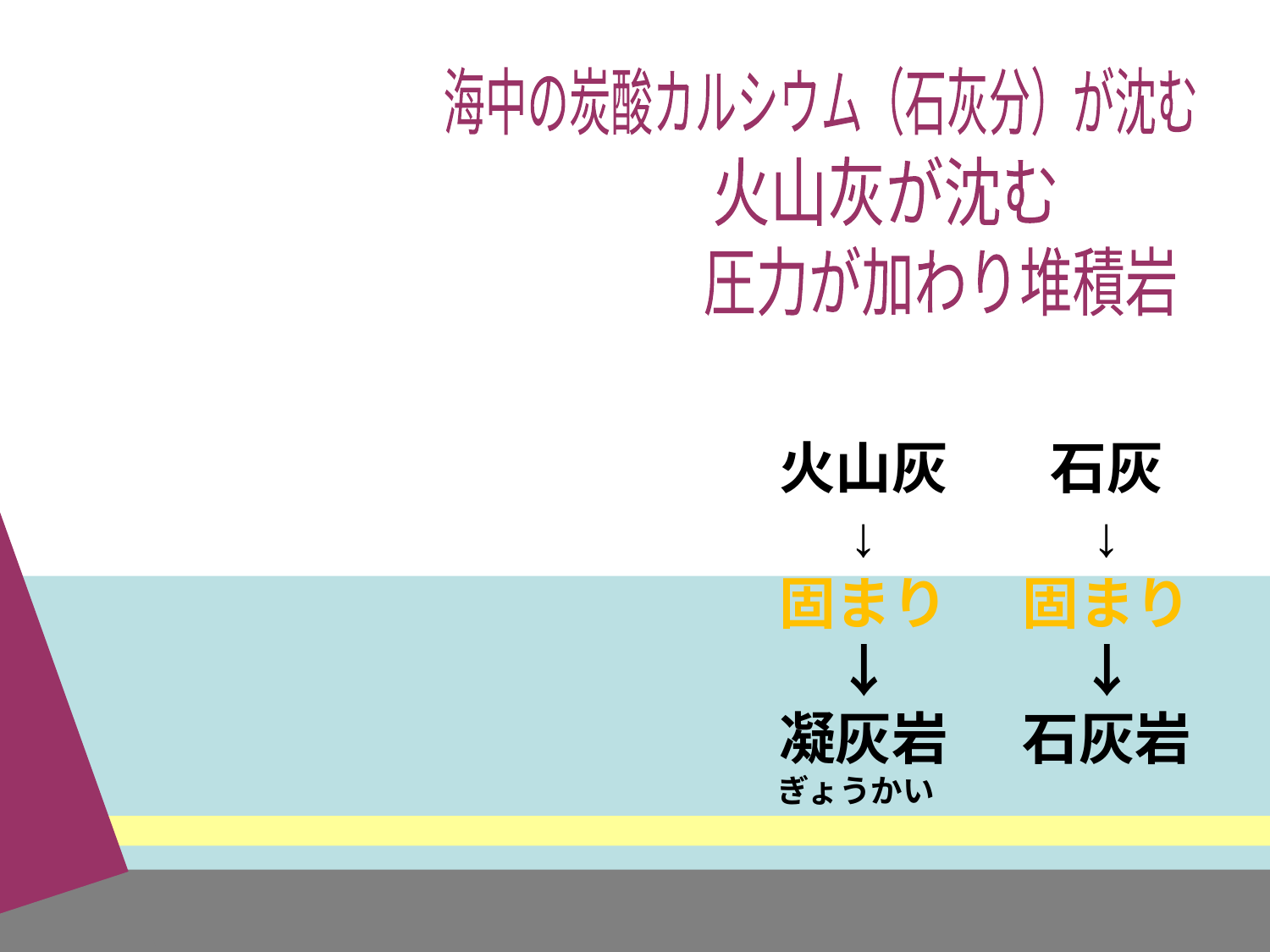

海中の炭酸カルシウム（石灰分）が沈む
火山灰が沈む
圧力が加わり堆積岩

火山灰
↓
固まり↓
凝灰岩
石灰
↓
固まり↓
石灰岩

ぎょうかい